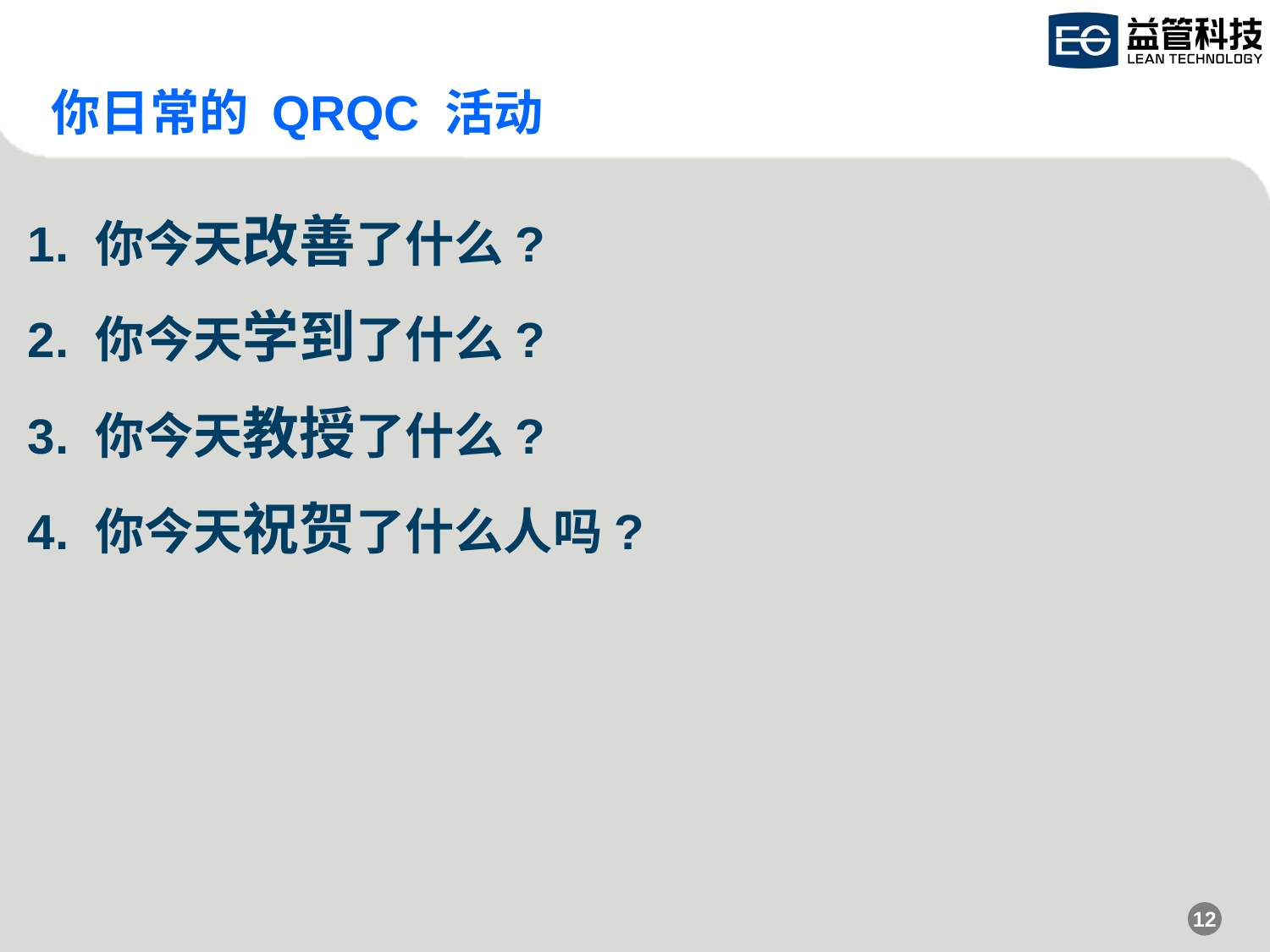

# 你日常的 QRQC 活动
1. 你今天改善了什么?
2. 你今天学到了什么?
3. 你今天教授了什么?
4. 你今天祝贺了什么人吗?